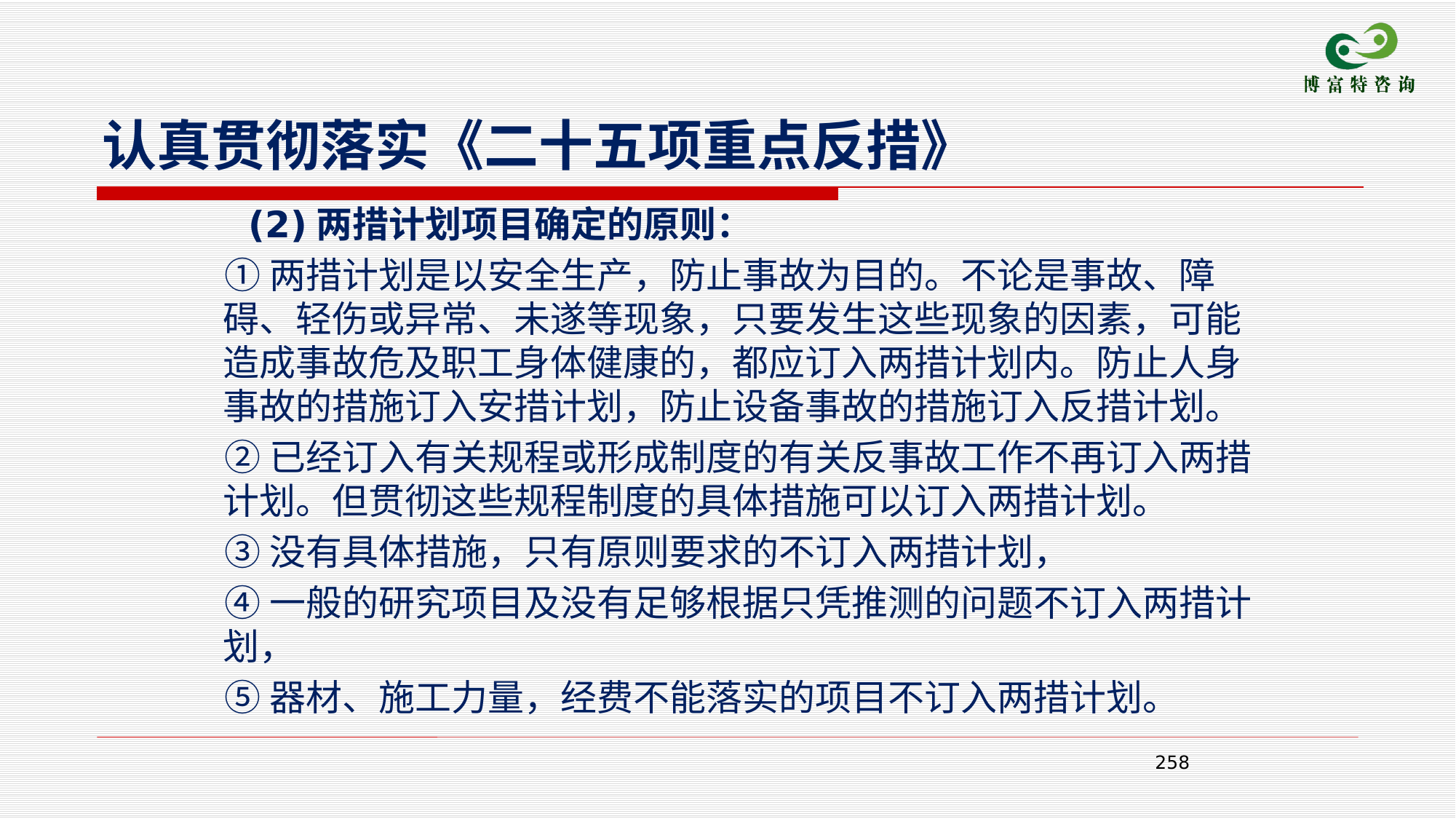

认真贯彻落实《二十五项重点反措》
       (2)两措计划项目确定的原则：
       ①两措计划是以安全生产，防止事故为目的。不论是事故、障碍、轻伤或异常、未遂等现象，只要发生这些现象的因素，可能造成事故危及职工身体健康的，都应订入两措计划内。防止人身事故的措施订入安措计划，防止设备事故的措施订入反措计划。
       ②已经订入有关规程或形成制度的有关反事故工作不再订入两措计划。但贯彻这些规程制度的具体措施可以订入两措计划。
       ③没有具体措施，只有原则要求的不订入两措计划，
       ④一般的研究项目及没有足够根据只凭推测的问题不订入两措计划，
       ⑤器材、施工力量，经费不能落实的项目不订入两措计划。

258